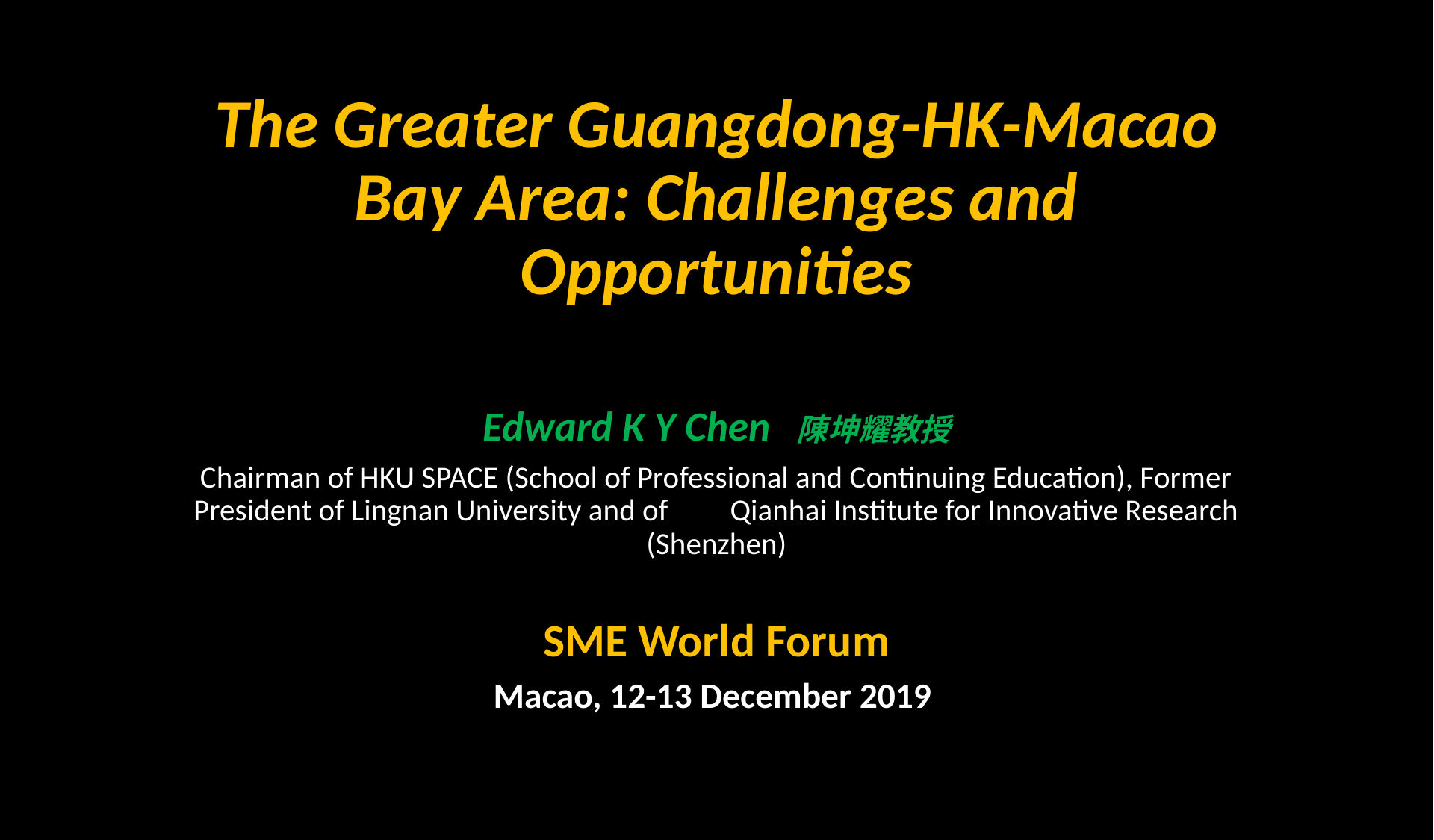

# The Greater Guangdong-HK-Macao Bay Area: Challenges and Opportunities
Edward K Y Chen  陳坤耀教授
Chairman of HKU SPACE (School of Professional and Continuing Education), Former President of Lingnan University and of         Qianhai Institute for Innovative Research (Shenzhen)

SME World Forum
Macao, 12-13 December 2019